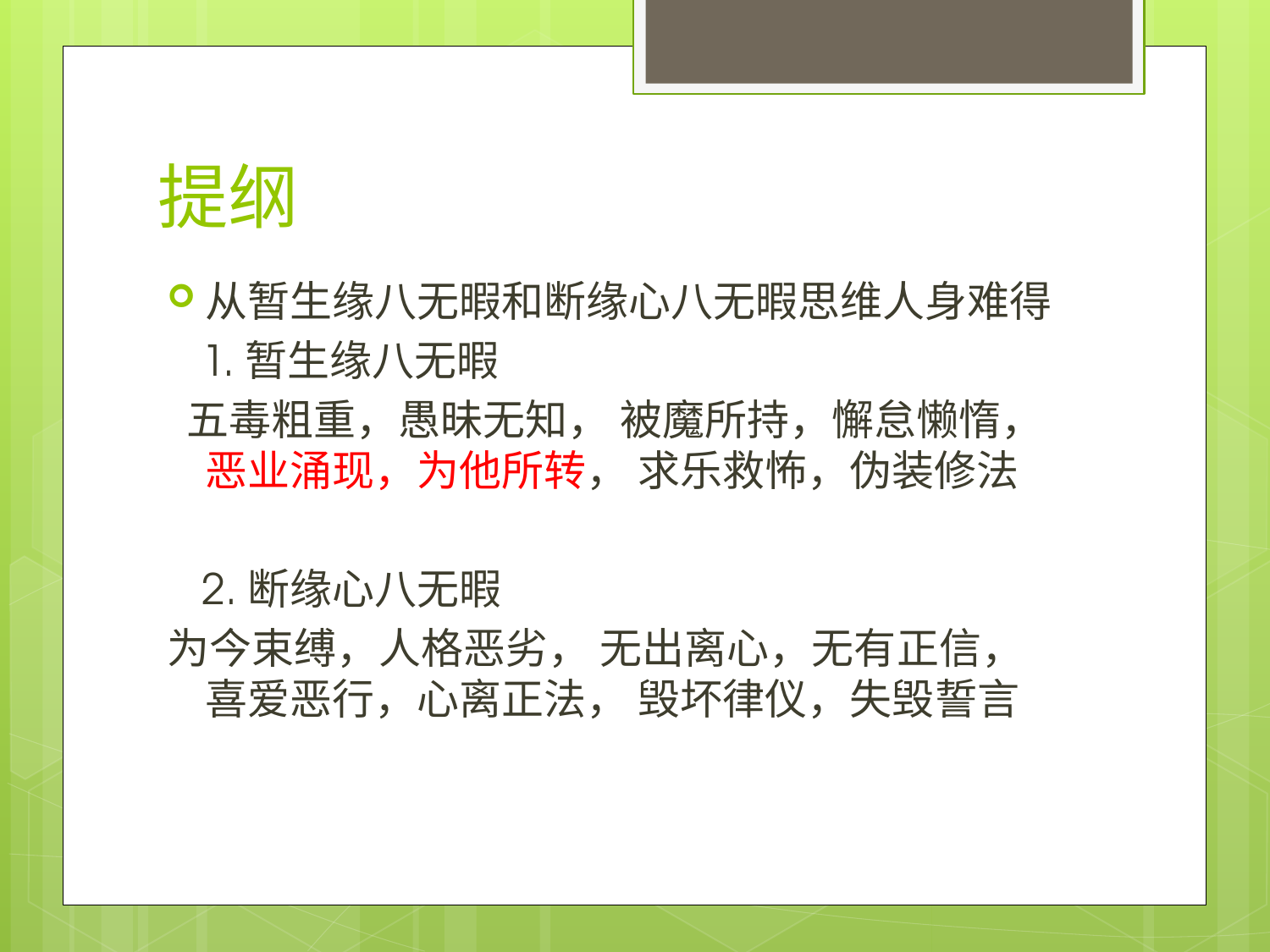

# 提纲
从暂生缘八无暇和断缘心八无暇思维人身难得
   1.暂生缘八无暇
 五毒粗重，愚昧无知， 被魔所持，懈怠懒惰， 恶业涌现，为他所转， 求乐救怖，伪装修法

   2.断缘心八无暇
为今束缚，人格恶劣， 无出离心，无有正信， 喜爱恶行，心离正法， 毁坏律仪，失毁誓言